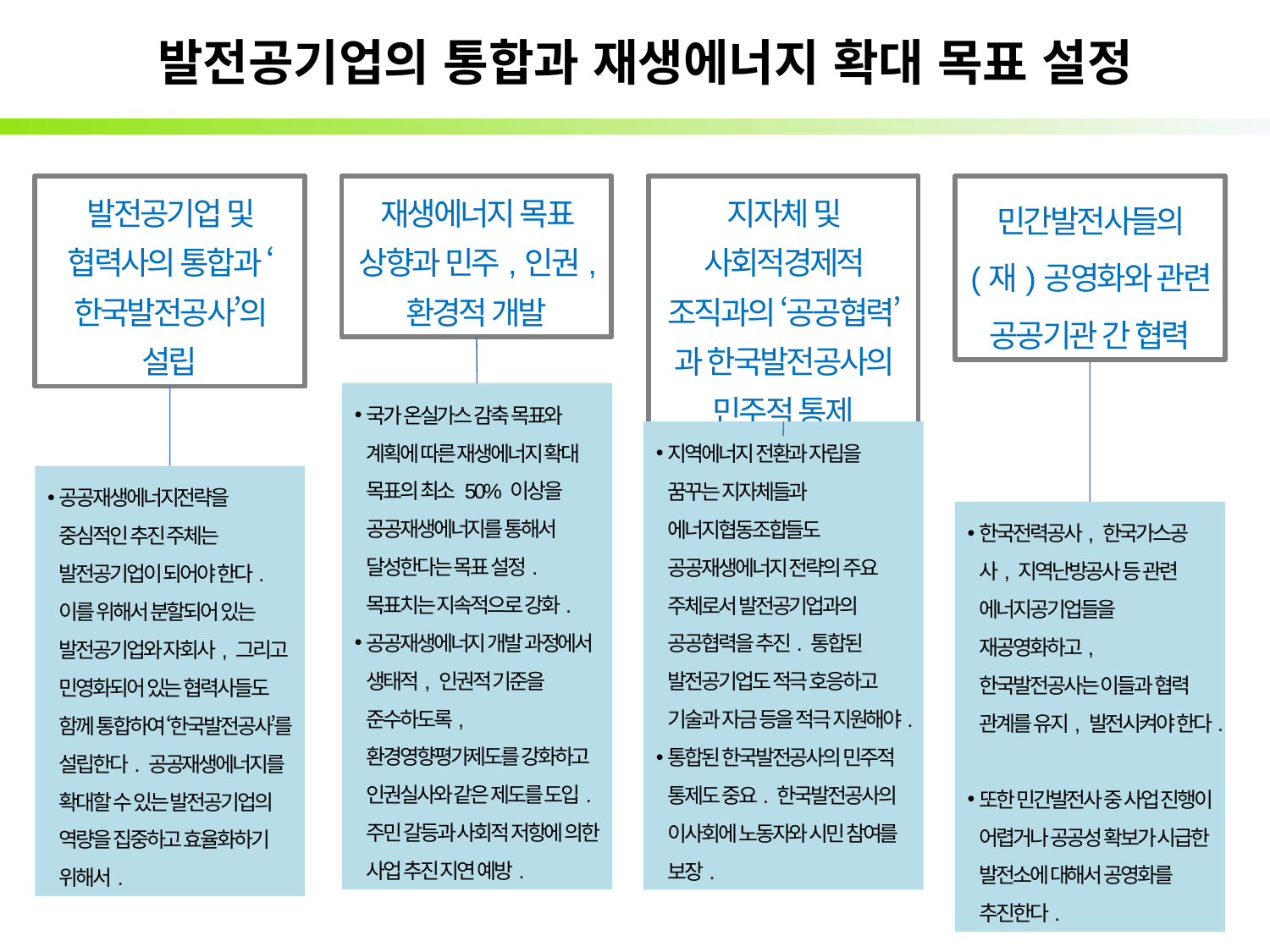

# 발전공기업의 통합과 재생에너지 확대 목표 설정
발전공기업 및 협력사의 통합과 ‘한국발전공사’의 설립
재생에너지 목표 상향과 민주,인권, 환경적 개발
지자체 및 사회적경제적 조직과의 ‘공공협력’과 한국발전공사의 민주적 통제
민간발전사들의 (재)공영화와 관련 공공기관 간 협력
국가 온실가스 감축 목표와 계획에 따른 재생에너지 확대 목표의 최소 50% 이상을 공공재생에너지를 통해서 달성한다는 목표 설정. 목표치는 지속적으로 강화.
공공재생에너지 개발 과정에서 생태적, 인권적 기준을 준수하도록, 환경영향평가제도를 강화하고 인권실사와 같은 제도를 도입. 주민 갈등과 사회적 저항에 의한 사업 추진 지연 예방.
지역에너지 전환과 자립을 꿈꾸는 지자체들과 에너지협동조합들도 공공재생에너지 전략의 주요 주체로서 발전공기업과의 공공협력을 추진. 통합된 발전공기업도 적극 호응하고 기술과 자금 등을 적극 지원해야.
통합된 한국발전공사의 민주적 통제도 중요. 한국발전공사의 이사회에 노동자와 시민 참여를 보장.
공공재생에너지전략을 중심적인 추진 주체는 발전공기업이 되어야 한다. 이를 위해서 분할되어 있는 발전공기업와 자회사, 그리고 민영화되어 있는 협력사들도 함께 통합하여 ‘한국발전공사’를 설립한다. 공공재생에너지를 확대할 수 있는 발전공기업의 역량을 집중하고 효율화하기 위해서.
한국전력공사, 한국가스공사, 지역난방공사 등 관련 에너지공기업들을 재공영화하고, 한국발전공사는 이들과 협력 관계를 유지, 발전시켜야 한다.
또한 민간발전사 중 사업 진행이 어렵거나 공공성 확보가 시급한 발전소에 대해서 공영화를 추진한다.